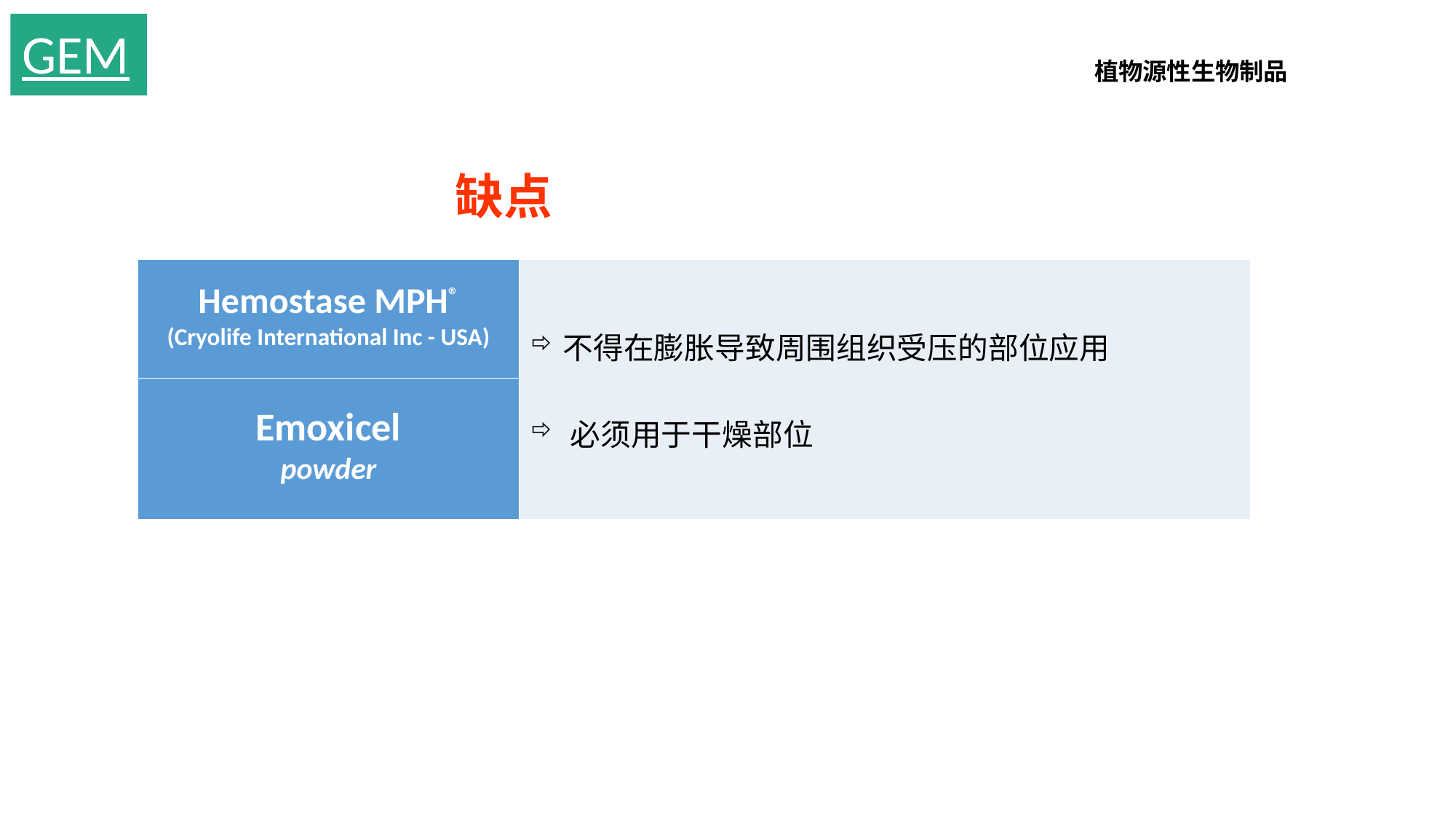

植物源性生物制品

GEM
缺点
| Hemostase MPH® (Cryolife International Inc - USA) | 不得在膨胀导致周围组织受压的部位应用 必须用于干燥部位 |
| --- | --- |
| Emoxicel powder |  |